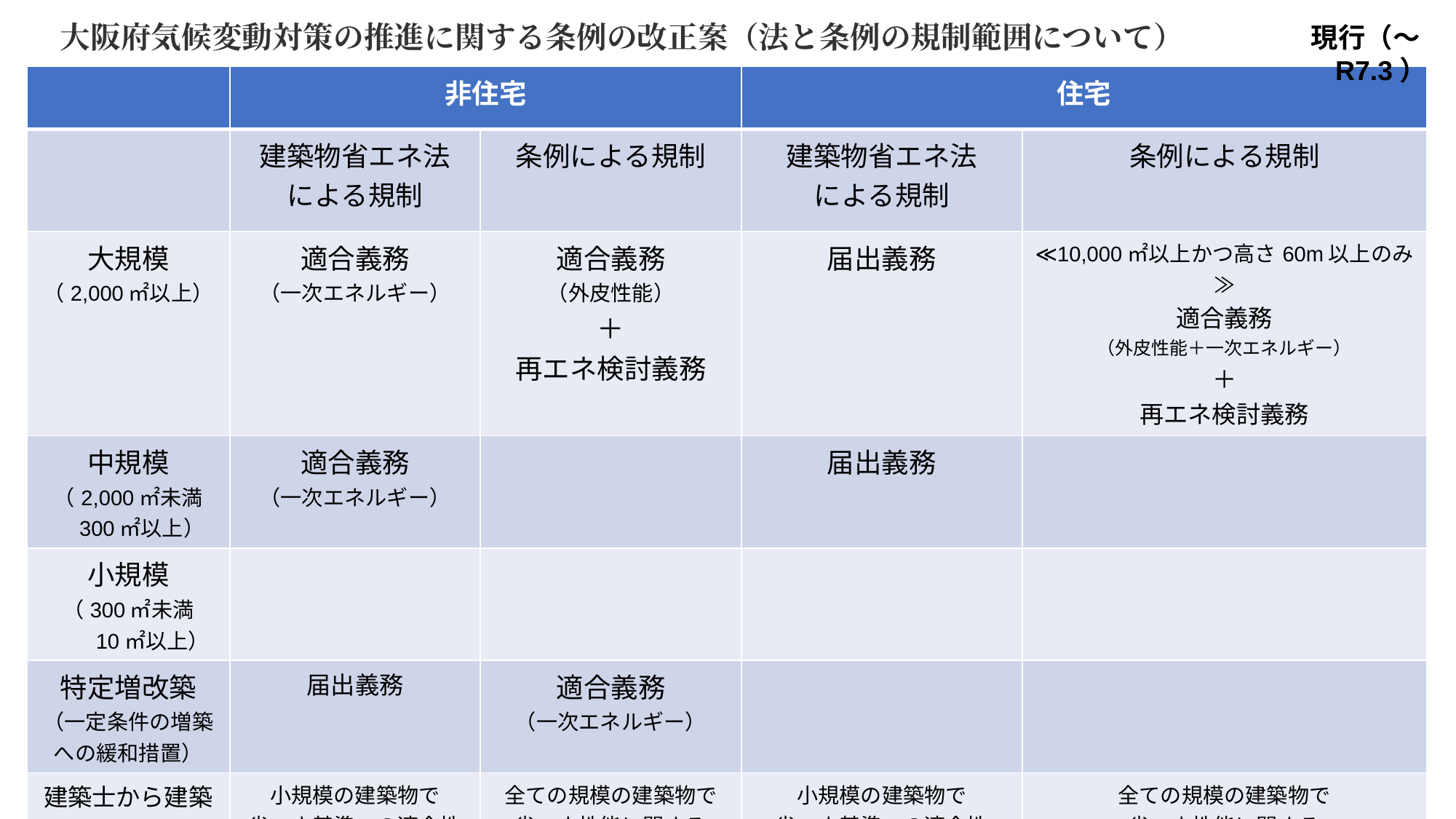

大阪府気候変動対策の推進に関する条例の改正案（法と条例の規制範囲について）
現行（～R7.3）
|  | 非住宅 |  | 住宅 |  |
| --- | --- | --- | --- | --- |
|  | 建築物省エネ法 による規制 | 条例による規制 | 建築物省エネ法 による規制 | 条例による規制 |
| 大規模 （2,000㎡以上） | 適合義務 （一次エネルギー） | 適合義務 （外皮性能） ＋ 再エネ検討義務 | 届出義務 | ≪10,000㎡以上かつ高さ60m以上のみ≫ 適合義務 （外皮性能＋一次エネルギー） ＋ 再エネ検討義務 |
| 中規模 （2,000㎡未満 　300㎡以上） | 適合義務 （一次エネルギー） |  | 届出義務 |  |
| 小規模 （300㎡未満 　　10㎡以上） |  |  |  |  |
| 特定増改築 （一定条件の増築への緩和措置） | 届出義務 | 適合義務 （一次エネルギー） |  |  |
| 建築士から建築主への説明義務 | 小規模の建築物で 省エネ基準への適合性に関する説明義務 | 全ての規模の建築物で 省エネ性能に関する 説明努力義務 | 小規模の建築物で 省エネ基準への適合性 に関する説明義務 | 全ての規模の建築物で 省エネ性能に関する 説明努力義務 |